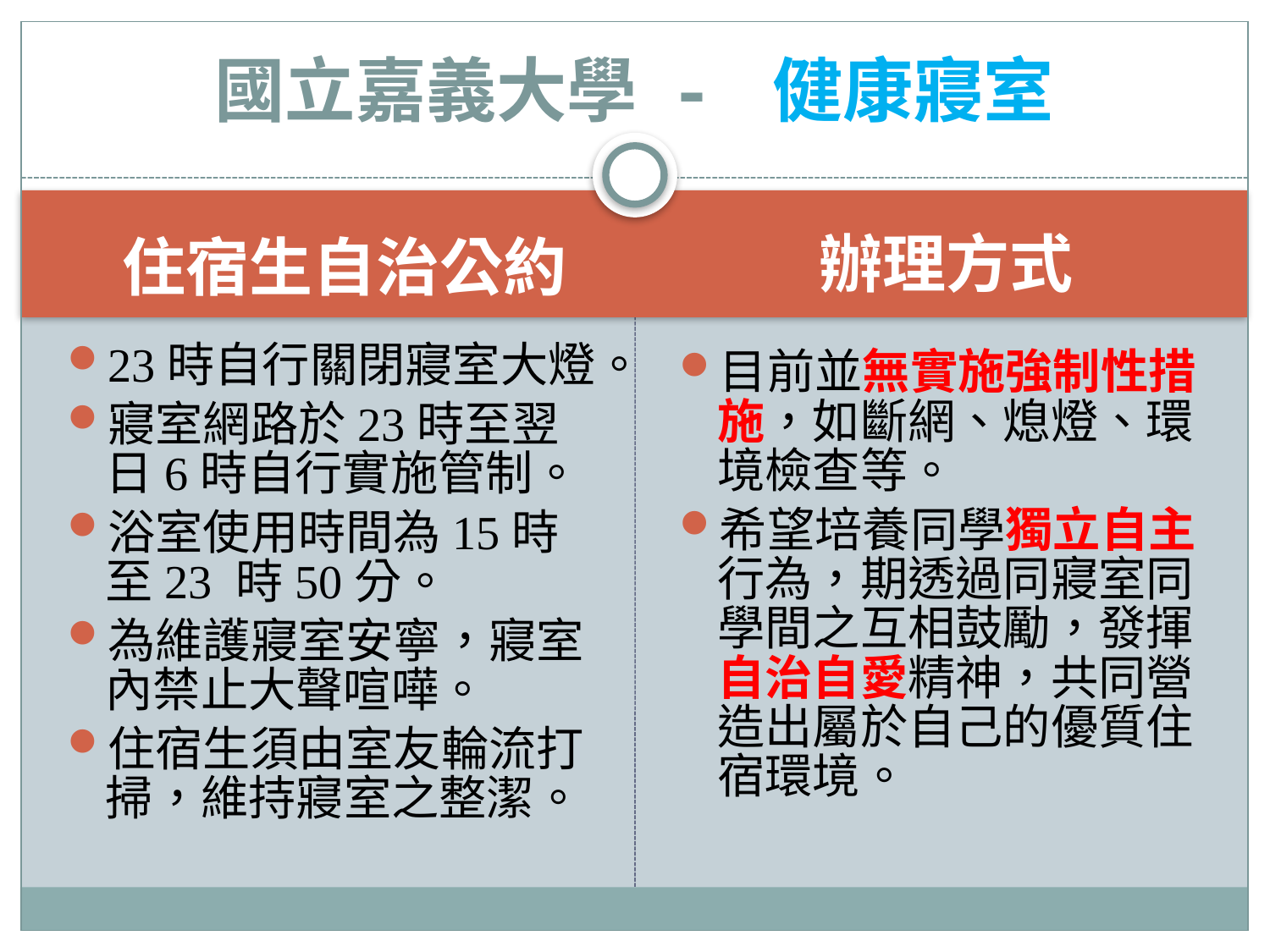

# 國立嘉義大學 - 健康寢室
辦理方式
住宿生自治公約
23時自行關閉寢室大燈。
寢室網路於23時至翌日6時自行實施管制。
浴室使用時間為15時至23 時50分。
為維護寢室安寧，寢室內禁止大聲喧嘩。
住宿生須由室友輪流打掃，維持寢室之整潔。
目前並無實施強制性措施，如斷網、熄燈、環境檢查等。
希望培養同學獨立自主行為，期透過同寢室同學間之互相鼓勵，發揮自治自愛精神，共同營造出屬於自己的優質住宿環境。